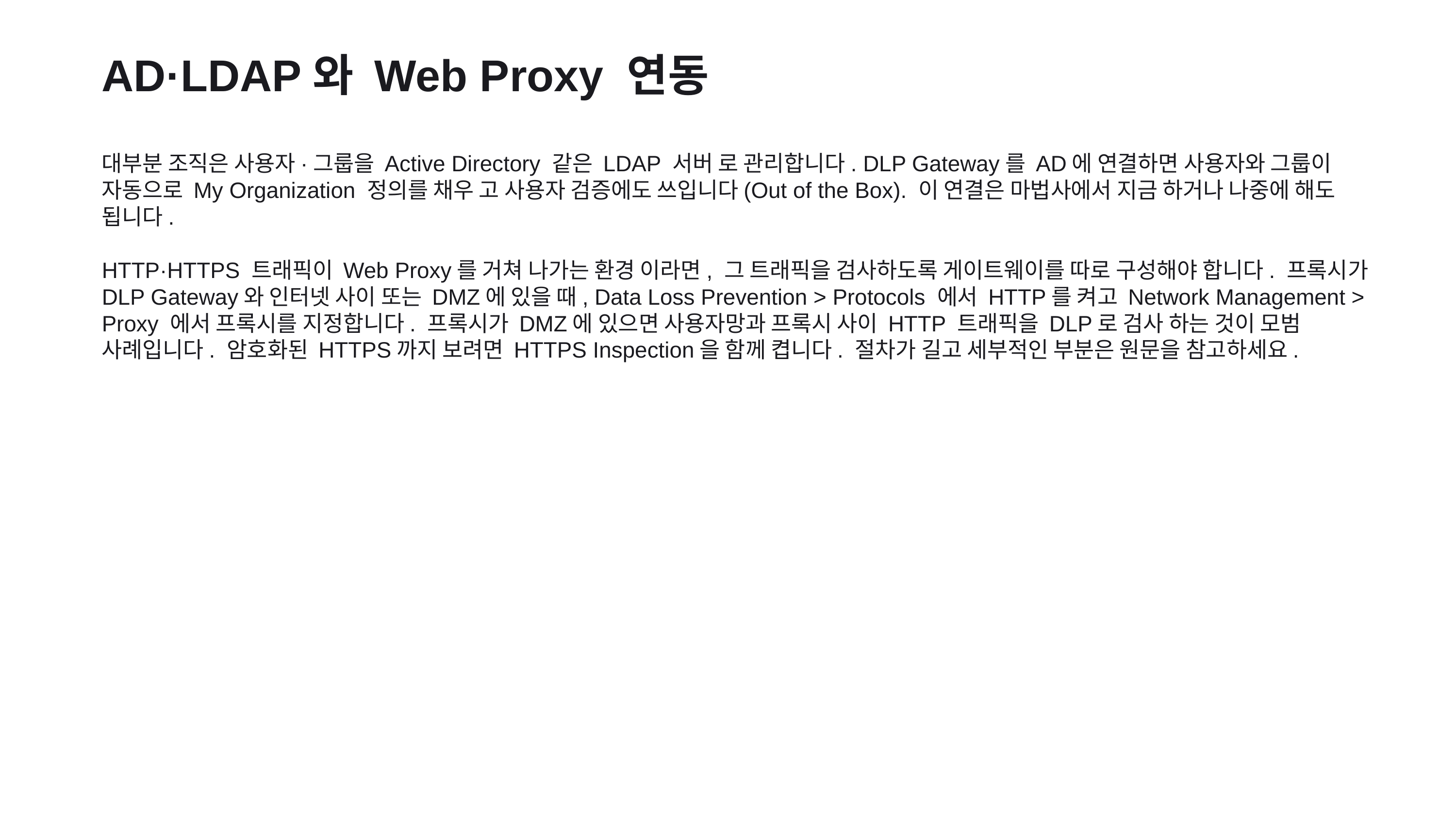

AD·LDAP와 Web Proxy 연동
대부분 조직은 사용자·그룹을 Active Directory 같은 LDAP 서버 로 관리합니다. DLP Gateway를 AD에 연결하면 사용자와 그룹이 자동으로 My Organization 정의를 채우 고 사용자 검증에도 쓰입니다(Out of the Box). 이 연결은 마법사에서 지금 하거나 나중에 해도 됩니다.

HTTP·HTTPS 트래픽이 Web Proxy를 거쳐 나가는 환경 이라면, 그 트래픽을 검사하도록 게이트웨이를 따로 구성해야 합니다. 프록시가 DLP Gateway와 인터넷 사이 또는 DMZ에 있을 때, Data Loss Prevention > Protocols 에서 HTTP를 켜고 Network Management > Proxy 에서 프록시를 지정합니다. 프록시가 DMZ에 있으면 사용자망과 프록시 사이 HTTP 트래픽을 DLP로 검사 하는 것이 모범 사례입니다. 암호화된 HTTPS까지 보려면 HTTPS Inspection을 함께 켭니다. 절차가 길고 세부적인 부분은 원문을 참고하세요.